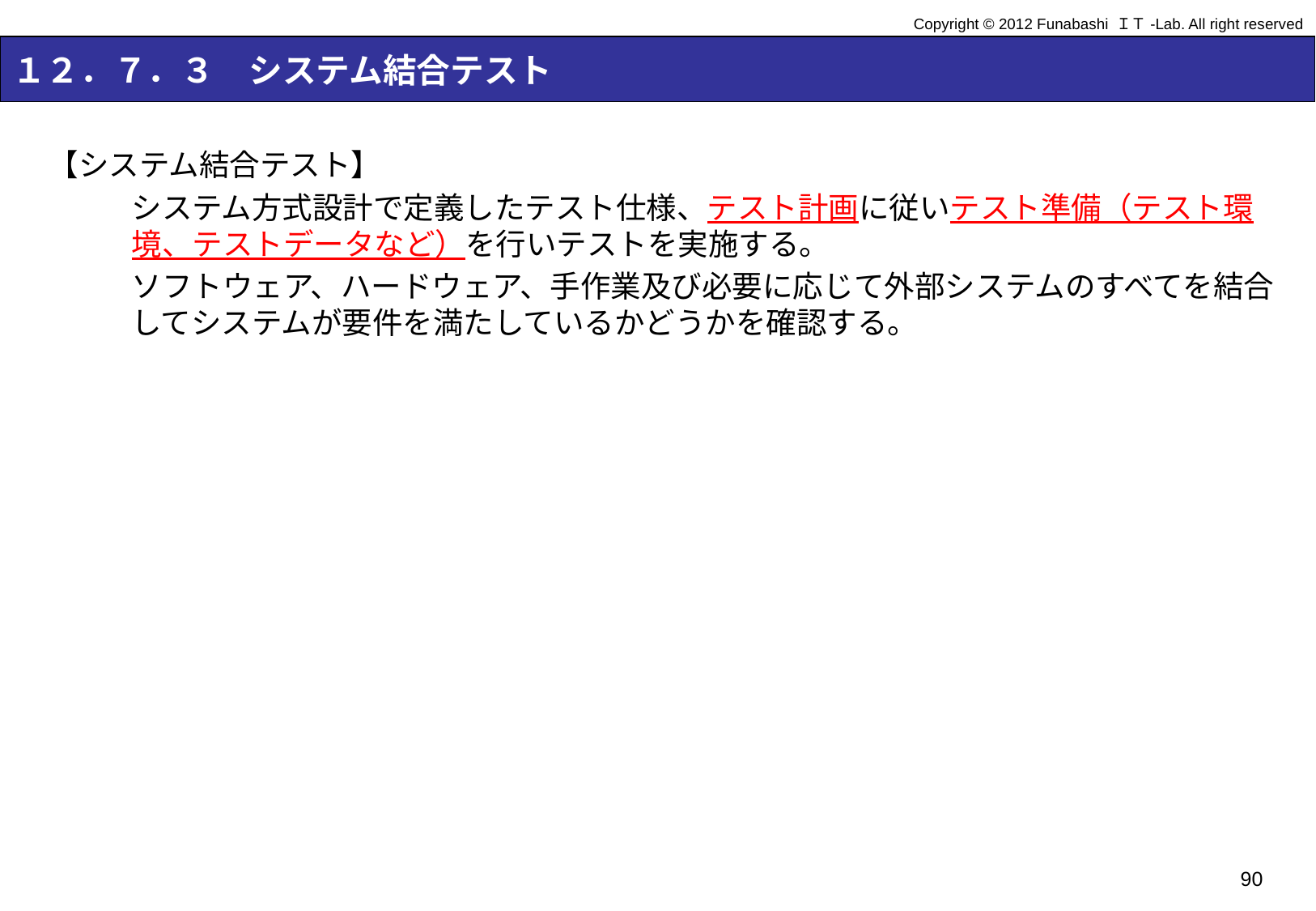

Copyright © 2012 Funabashi ＩＴ-Lab. All right reserved
# １２．７．３　システム結合テスト
【システム結合テスト】
システム方式設計で定義したテスト仕様、テスト計画に従いテスト準備（テスト環境、テストデータなど）を行いテストを実施する。
ソフトウェア、ハードウェア、手作業及び必要に応じて外部システムのすべてを結合してシステムが要件を満たしているかどうかを確認する。

90